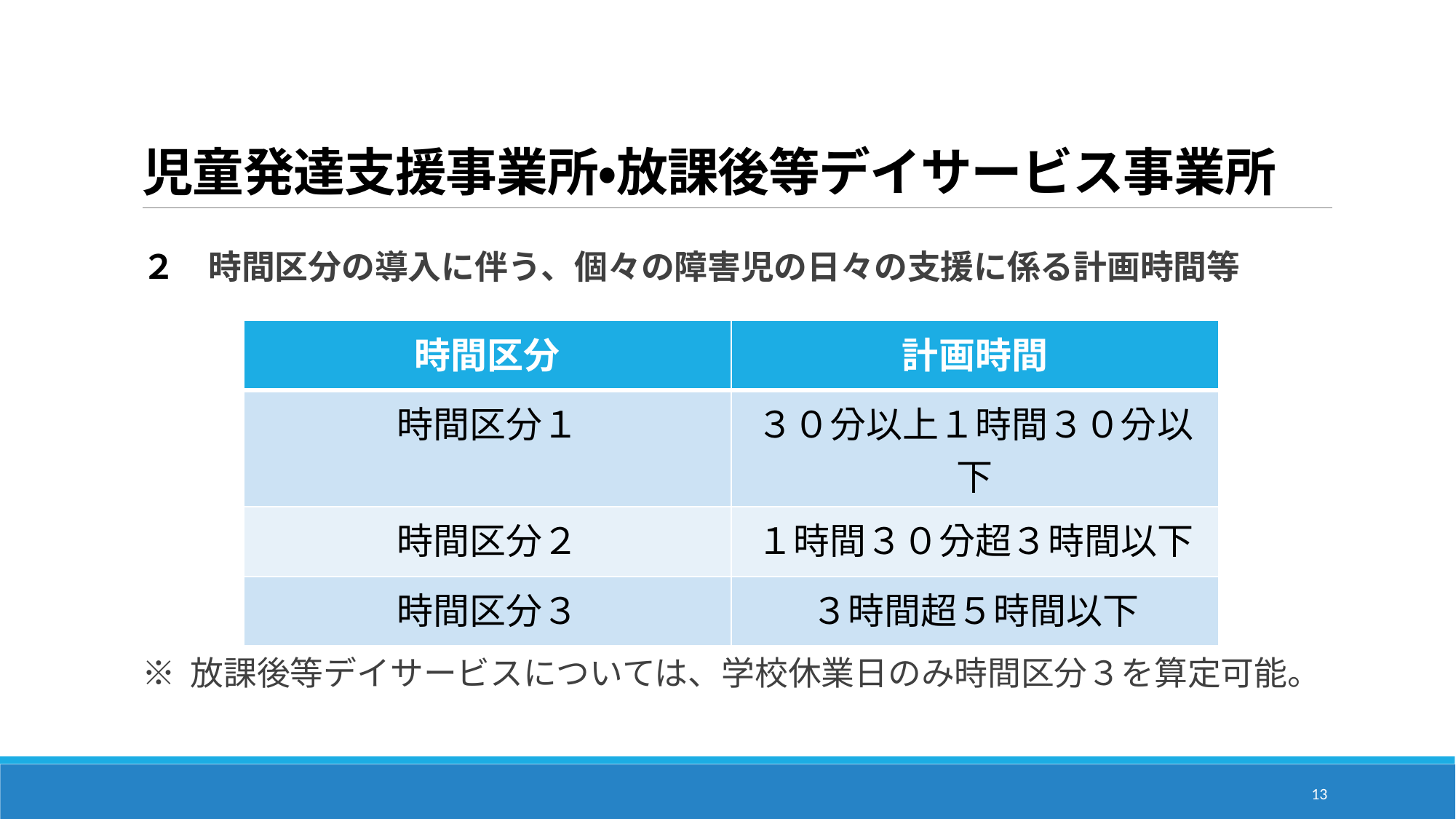

# 児童発達支援事業所・放課後等デイサービス事業所
２　時間区分の導入に伴う、個々の障害児の日々の支援に係る計画時間等

※ 放課後等デイサービスについては、学校休業日のみ時間区分３を算定可能。

| 時間区分 | 計画時間 |
| --- | --- |
| 時間区分１ | ３０分以上１時間３０分以下 |
| 時間区分２ | １時間３０分超３時間以下 |
| 時間区分３ | ３時間超５時間以下 |
13